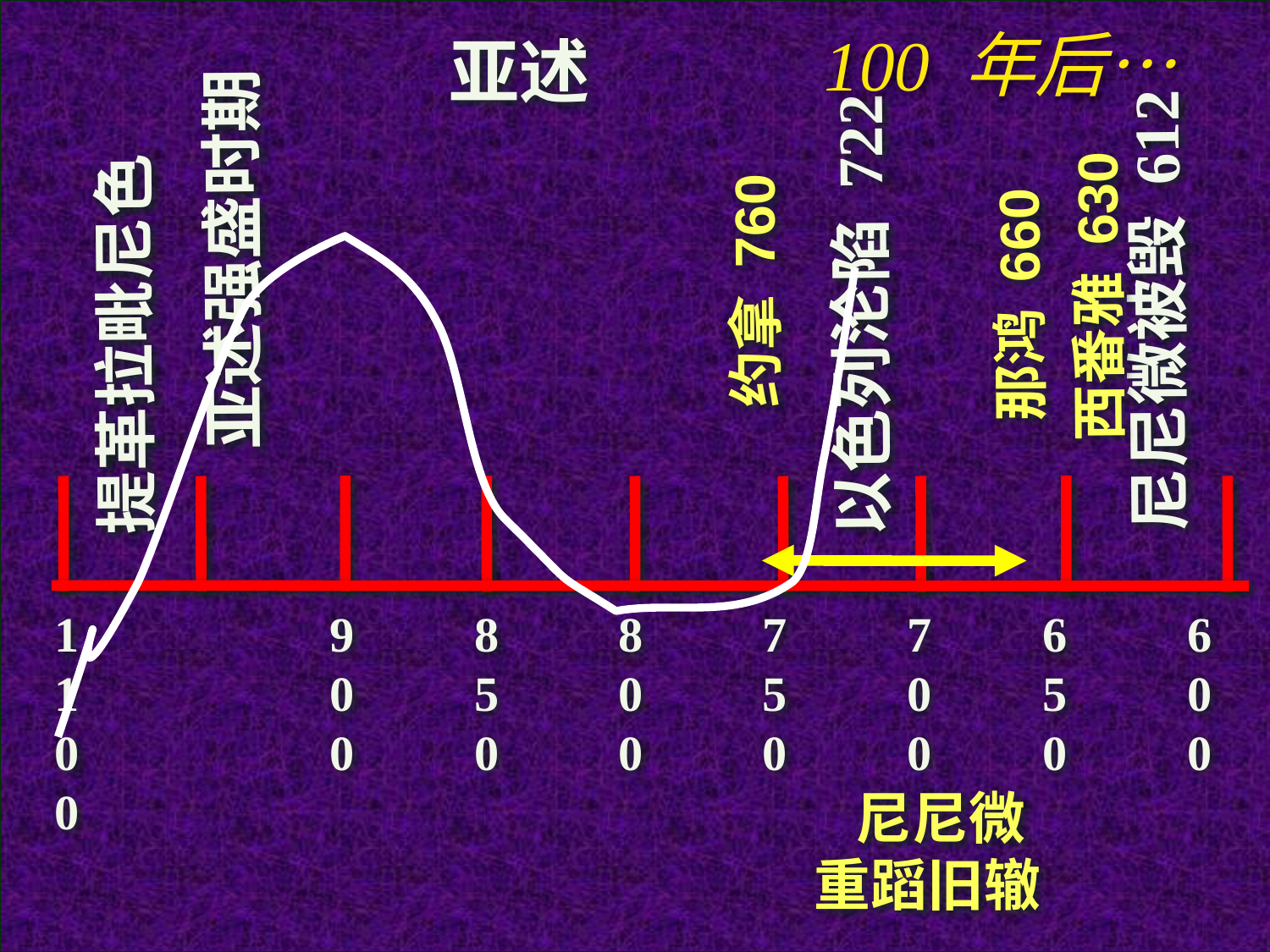

100 年后…
亚述
　提革拉毗尼色
亚述强盛时期

约拿 760
西番雅 630
那鸿 660
尼尼微被毁 612
以色列沦陷 722

1100
900
850
800
750
700
650
600
 尼尼微重蹈旧辙